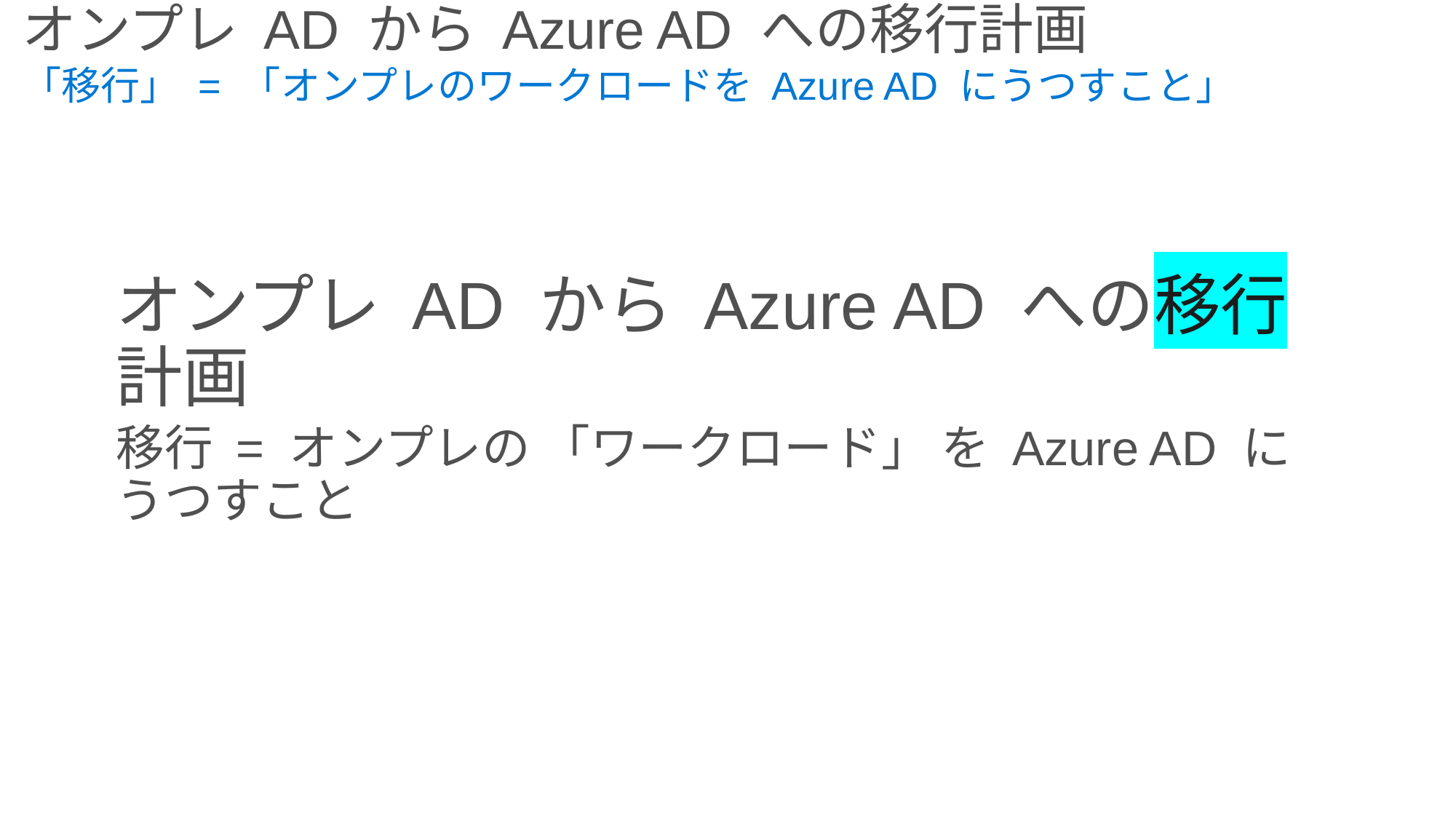

オンプレ AD から Azure AD への移行計画
「移行」 = 「オンプレのワークロードを Azure AD にうつすこと」
オンプレ AD から Azure AD への移行計画
移行 = オンプレの 「ワークロード」 を Azure AD にうつすこと